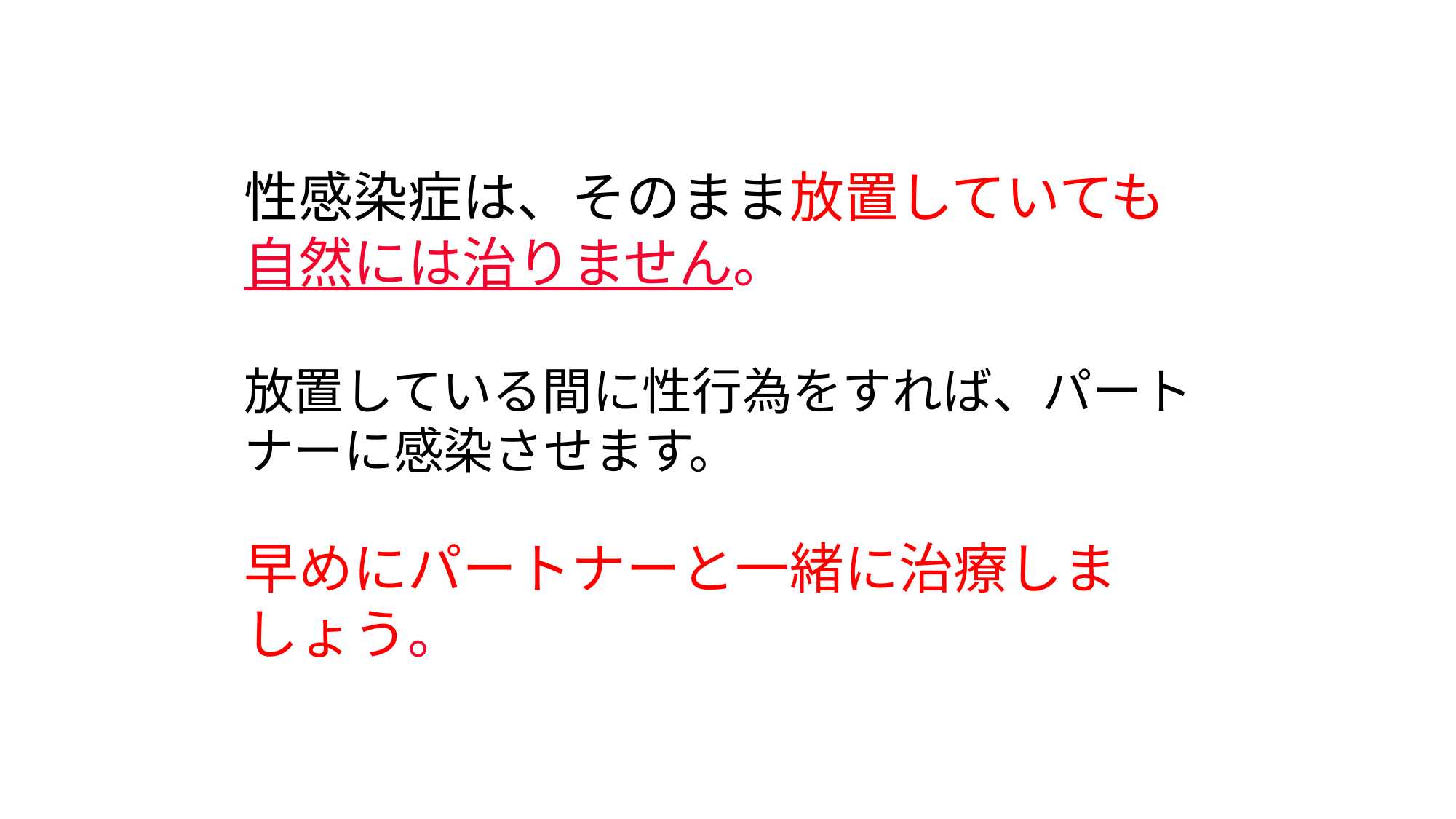

性感染症は、そのまま放置していても
自然には治りません。

放置している間に性行為をすれば、パートナーに感染させます。

早めにパートナーと一緒に治療しましょう。